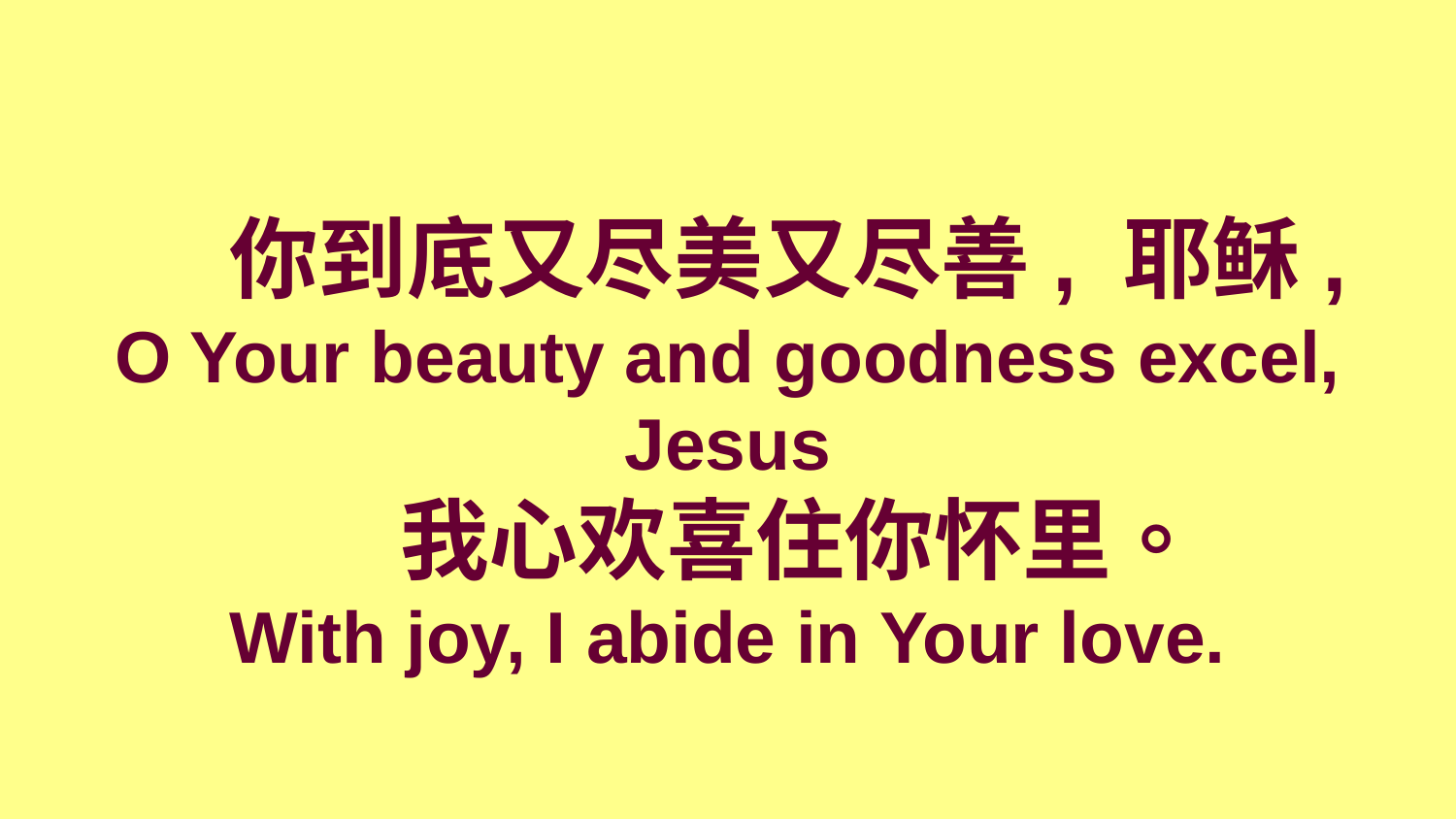

# 你到底又尽美又尽善, 耶稣, O Your beauty and goodness excel, Jesus 我心欢喜住你怀里。 With joy, I abide in Your love.